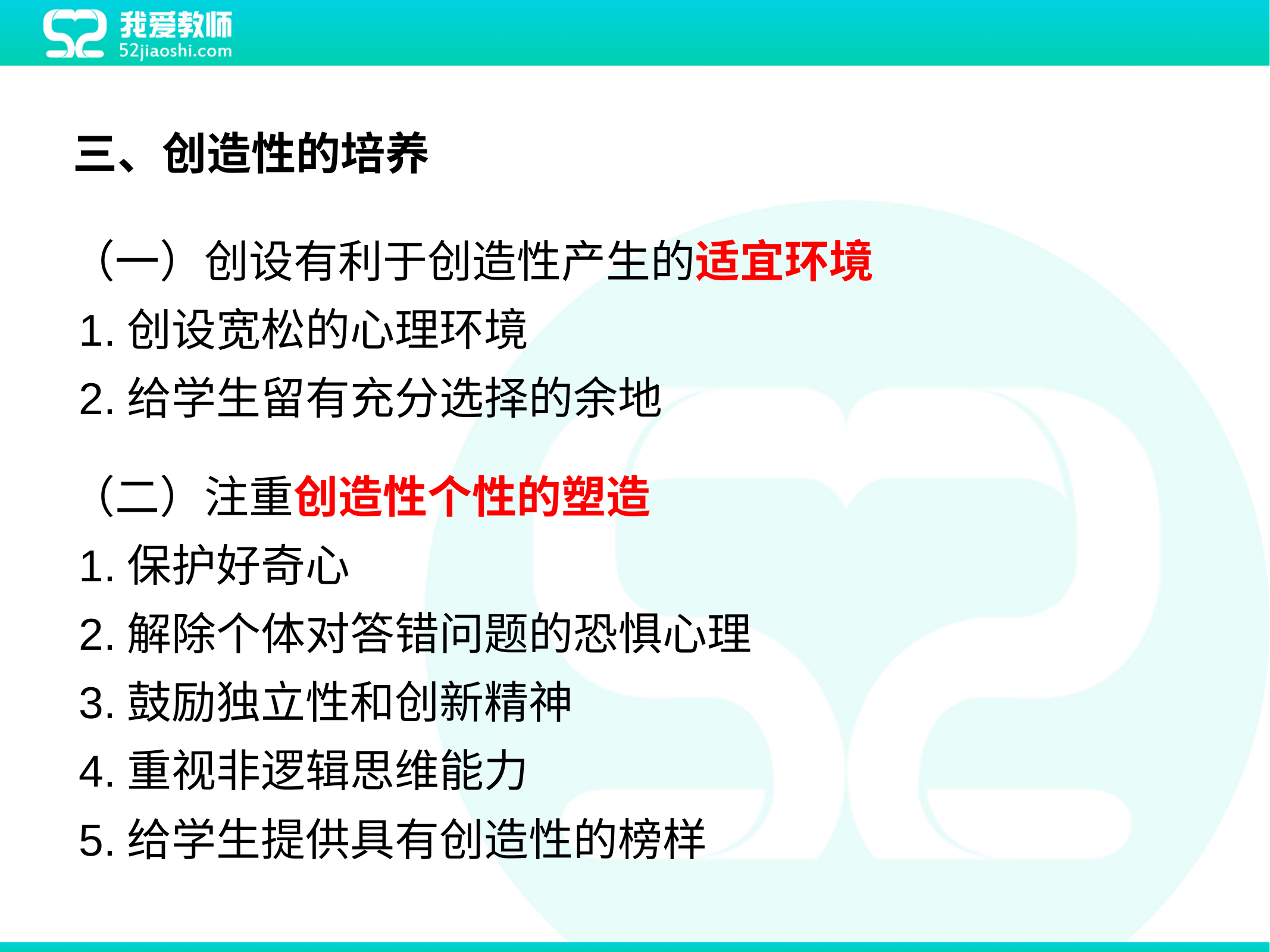

三、创造性的培养
（一）创设有利于创造性产生的适宜环境
1.创设宽松的心理环境
2.给学生留有充分选择的余地
（二）注重创造性个性的塑造
1.保护好奇心
2.解除个体对答错问题的恐惧心理
3.鼓励独立性和创新精神
4.重视非逻辑思维能力
5.给学生提供具有创造性的榜样